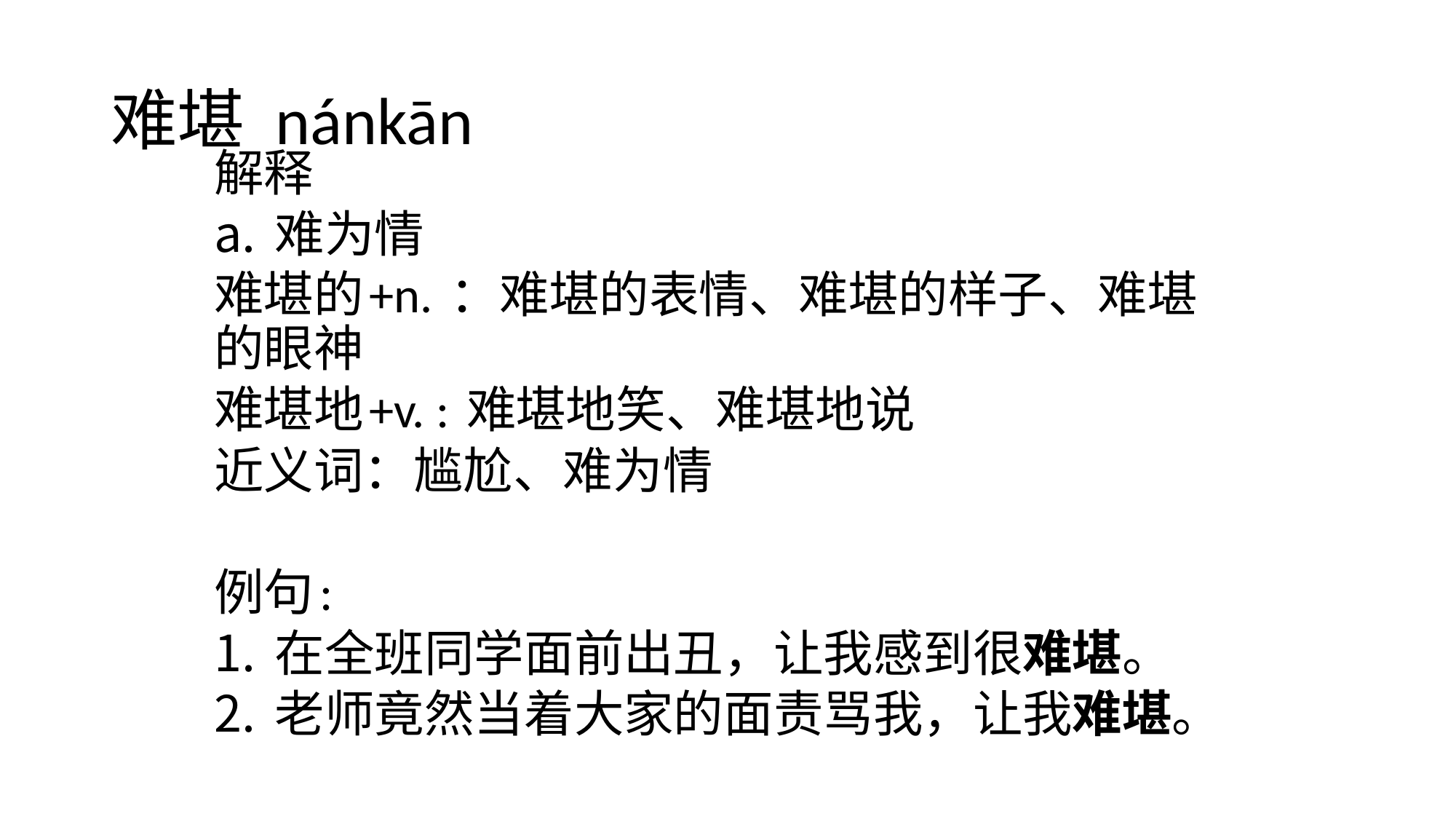

# 难堪 nánkān
解释
难为情
难堪的+n. ：难堪的表情、难堪的样子、难堪的眼神
难堪地+v. : 难堪地笑、难堪地说
近义词：尴尬、难为情

例句:
在全班同学面前出丑，让我感到很难堪。
老师竟然当着大家的面责骂我，让我难堪。